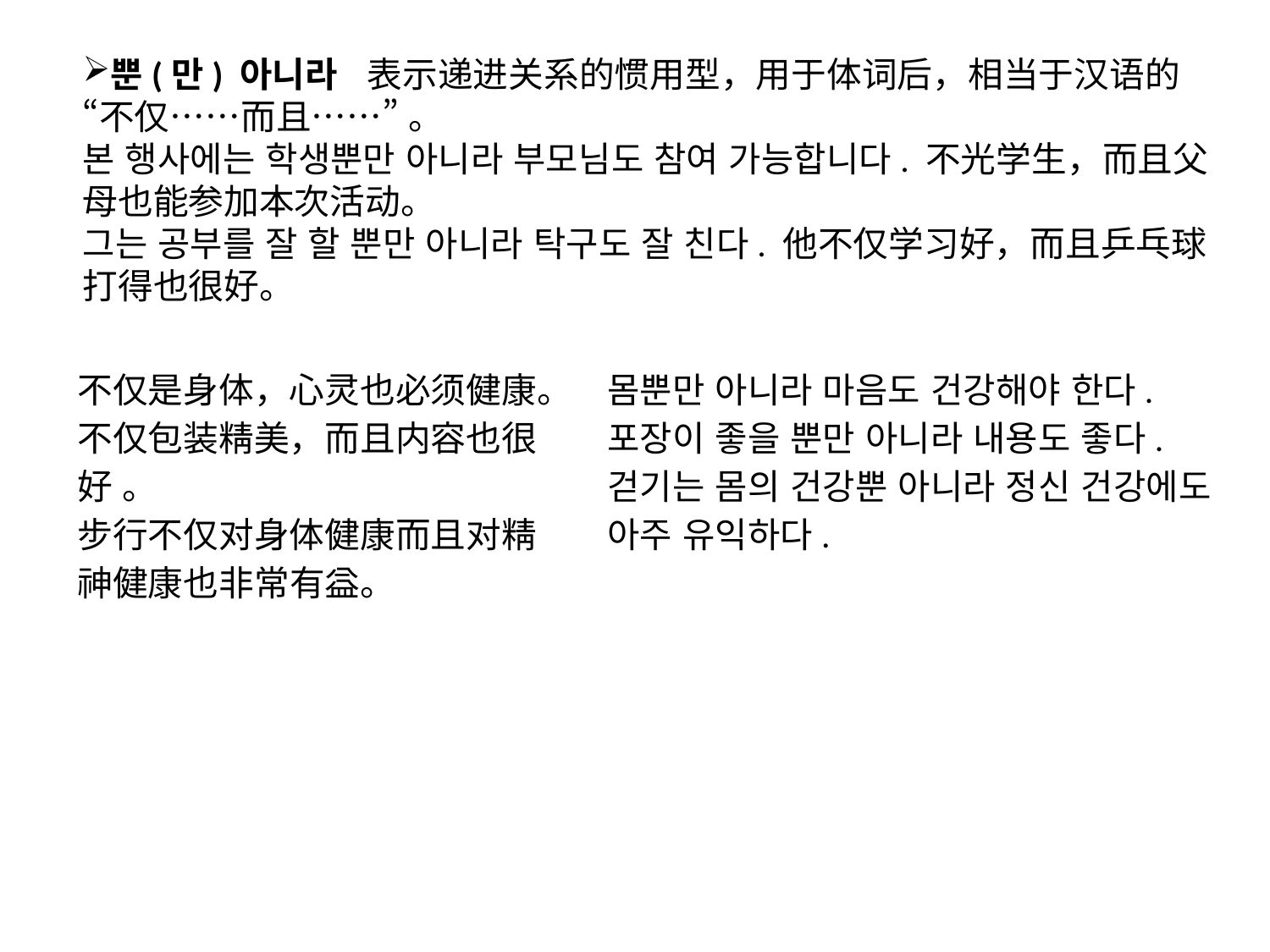

뿐(만) 아니라   表示递进关系的惯用型，用于体词后，相当于汉语的“不仅……而且……” 。
본 행사에는 학생뿐만 아니라 부모님도 참여 가능합니다. 不光学生，而且父母也能参加本次活动。
그는 공부를 잘 할 뿐만 아니라 탁구도 잘 친다. 他不仅学习好，而且乒乓球打得也很好。
不仅是身体，心灵也必须健康。
不仅包装精美，而且内容也很好 。
步行不仅对身体健康而且对精神健康也非常有益。

몸뿐만 아니라 마음도 건강해야 한다.
포장이 좋을 뿐만 아니라 내용도 좋다.
걷기는 몸의 건강뿐 아니라 정신 건강에도 아주 유익하다.